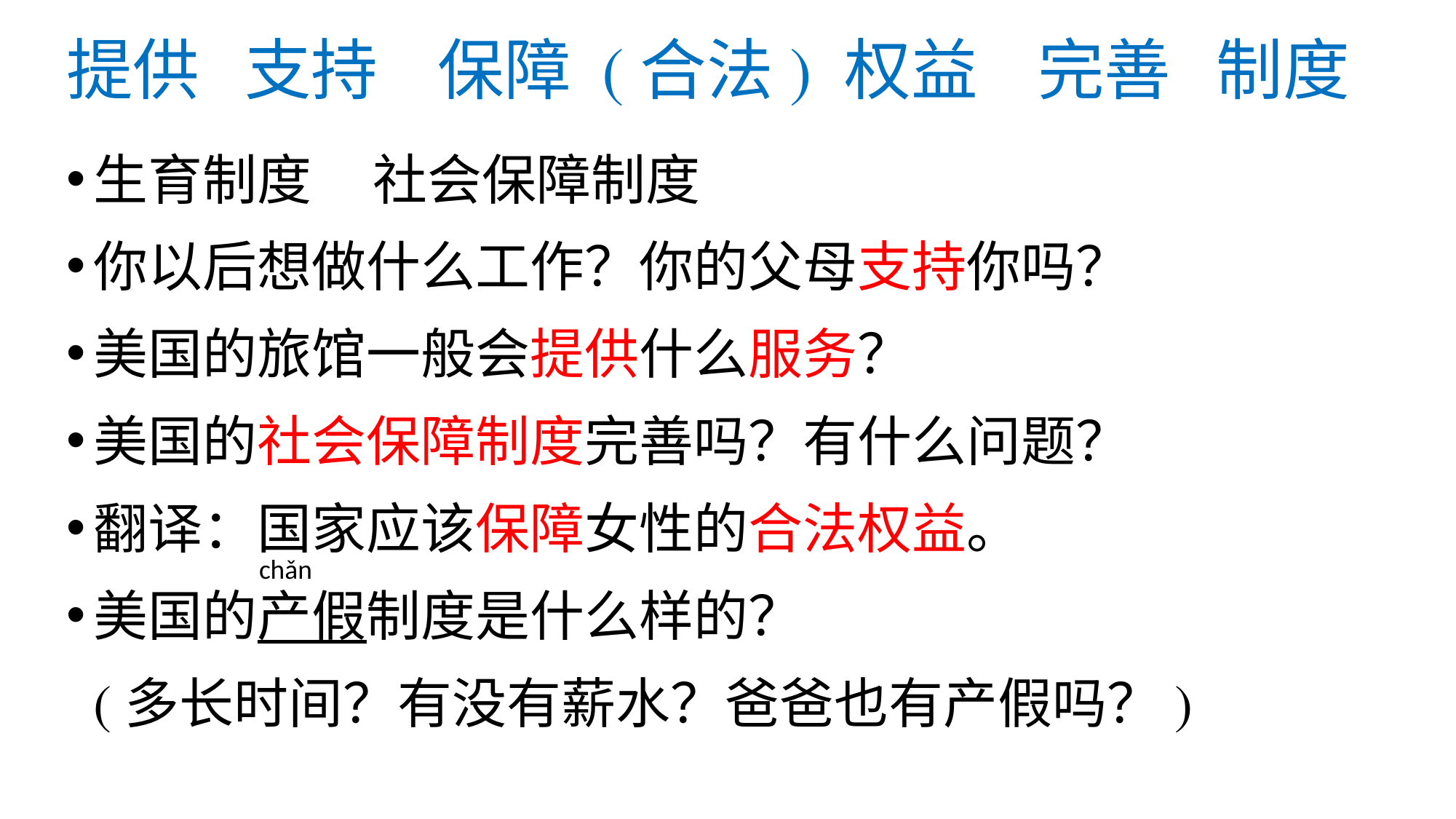

# 提供   支持    保障 (合法) 权益    完善   制度
生育制度     社会保障制度
你以后想做什么工作？你的父母支持你吗？
美国的旅馆一般会提供什么服务？
美国的社会保障制度完善吗？有什么问题？
翻译：国家应该保障女性的合法权益。
美国的产假制度是什么样的？
  (多长时间？有没有薪水？爸爸也有产假吗？)

chǎn